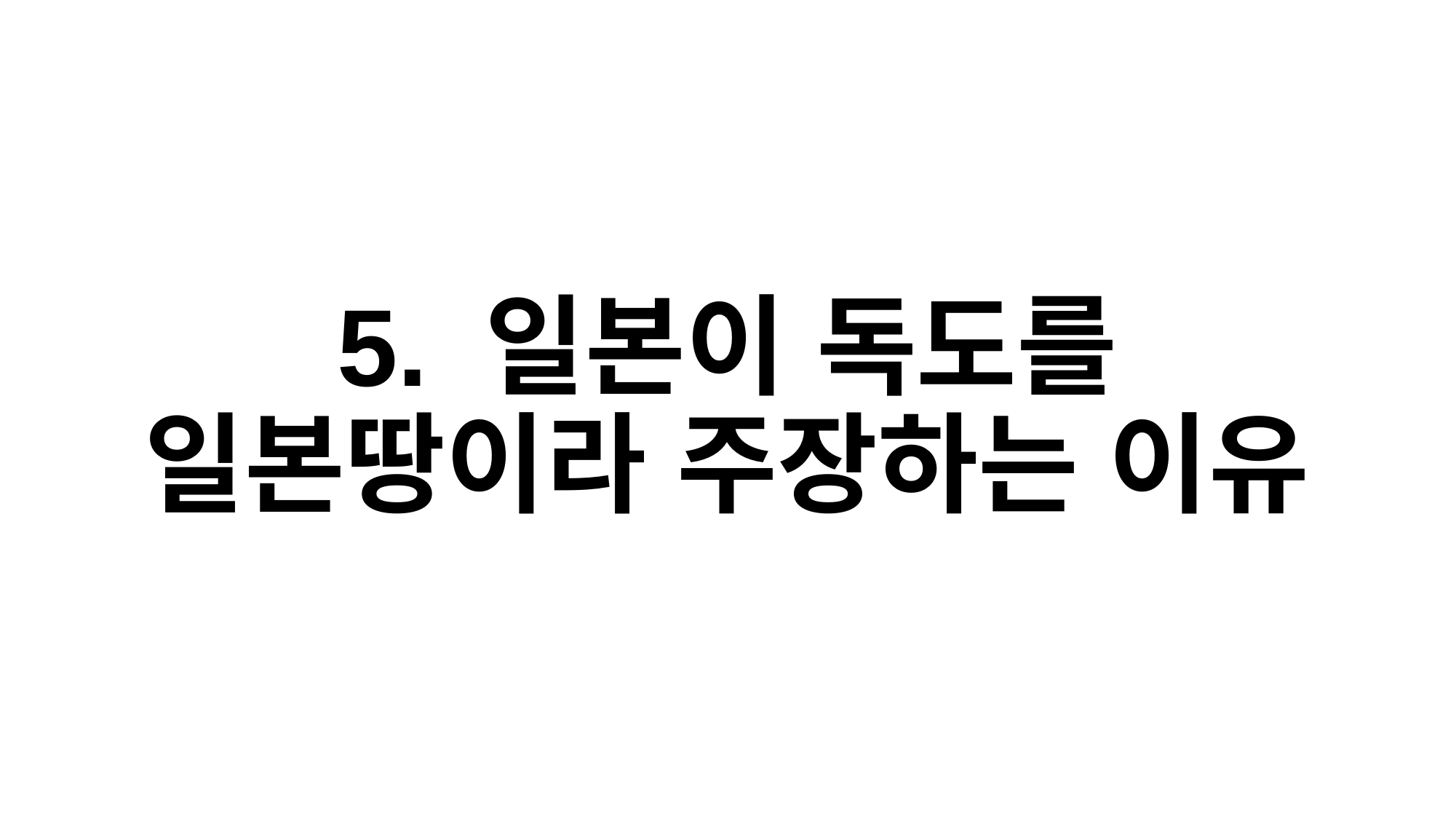

# 5. 일본이 독도를 일본땅이라 주장하는 이유